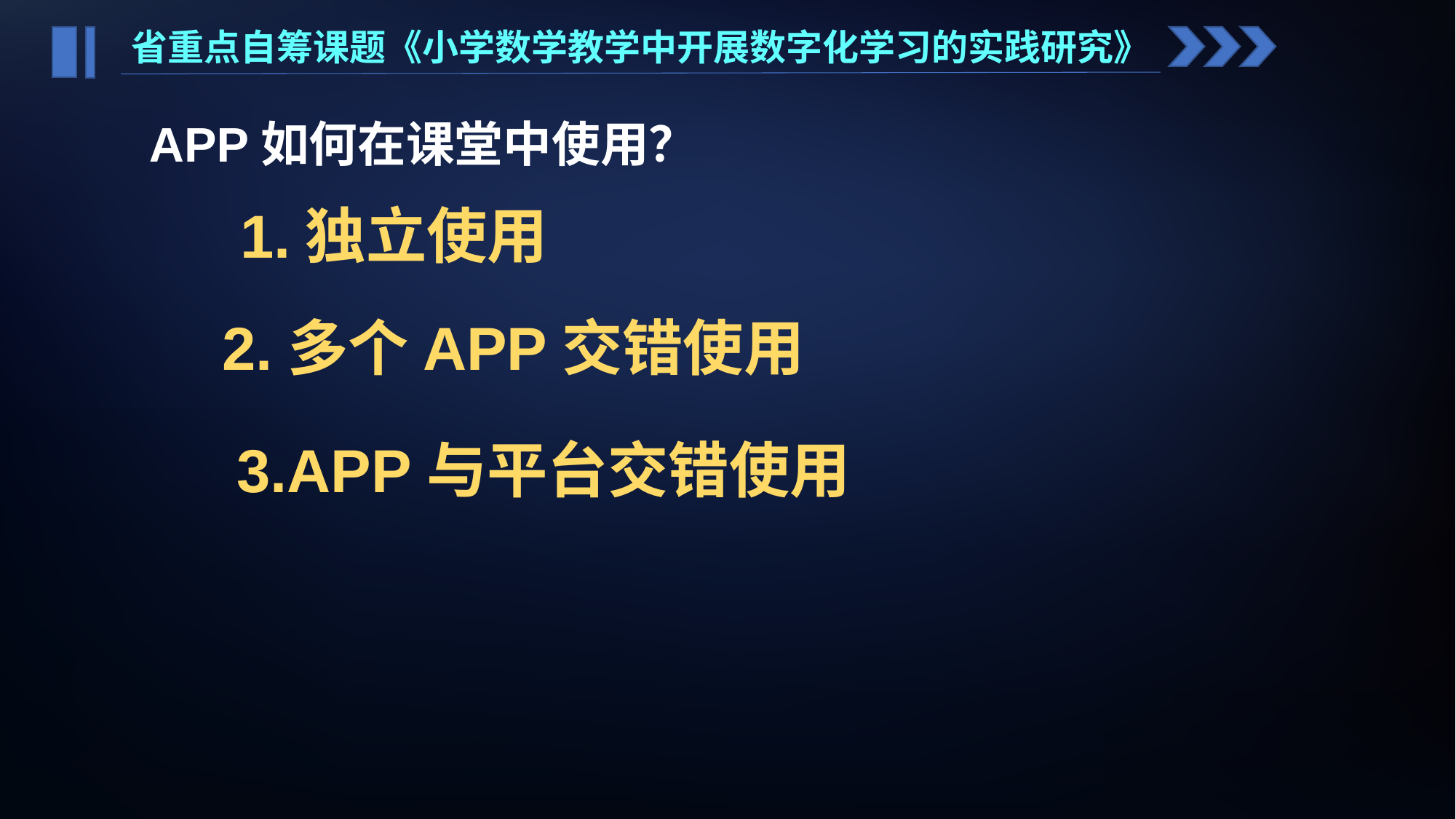

省重点自筹课题《小学数学教学中开展数字化学习的实践研究》

APP如何在课堂中使用？
1.独立使用
2.多个APP交错使用
3.APP与平台交错使用